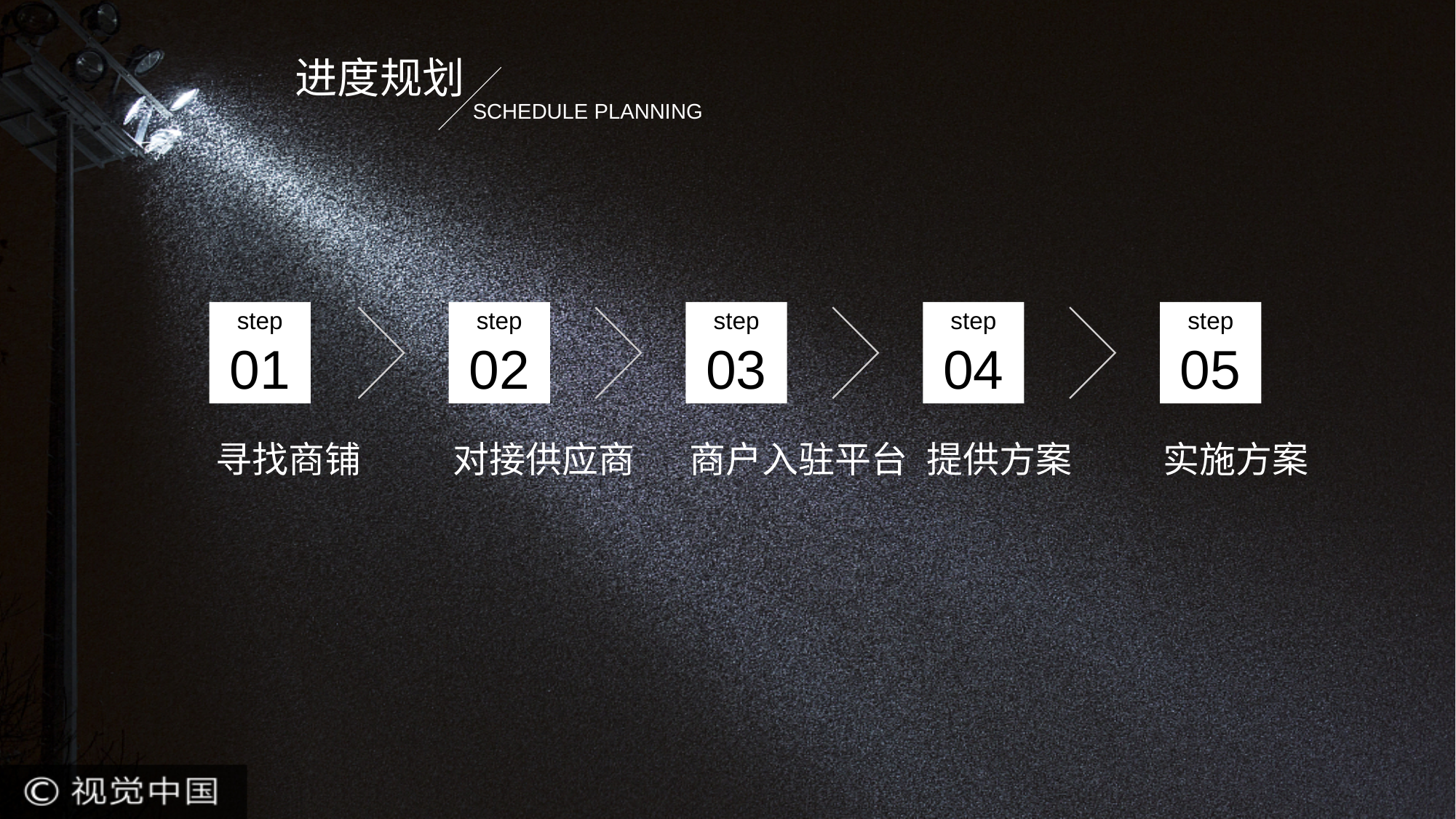

进度规划
SCHEDULE PLANNING
step
01
step
02
step
03
step
04
step
05

寻找商铺

提供方案

实施方案

对接供应商
商户入驻平台